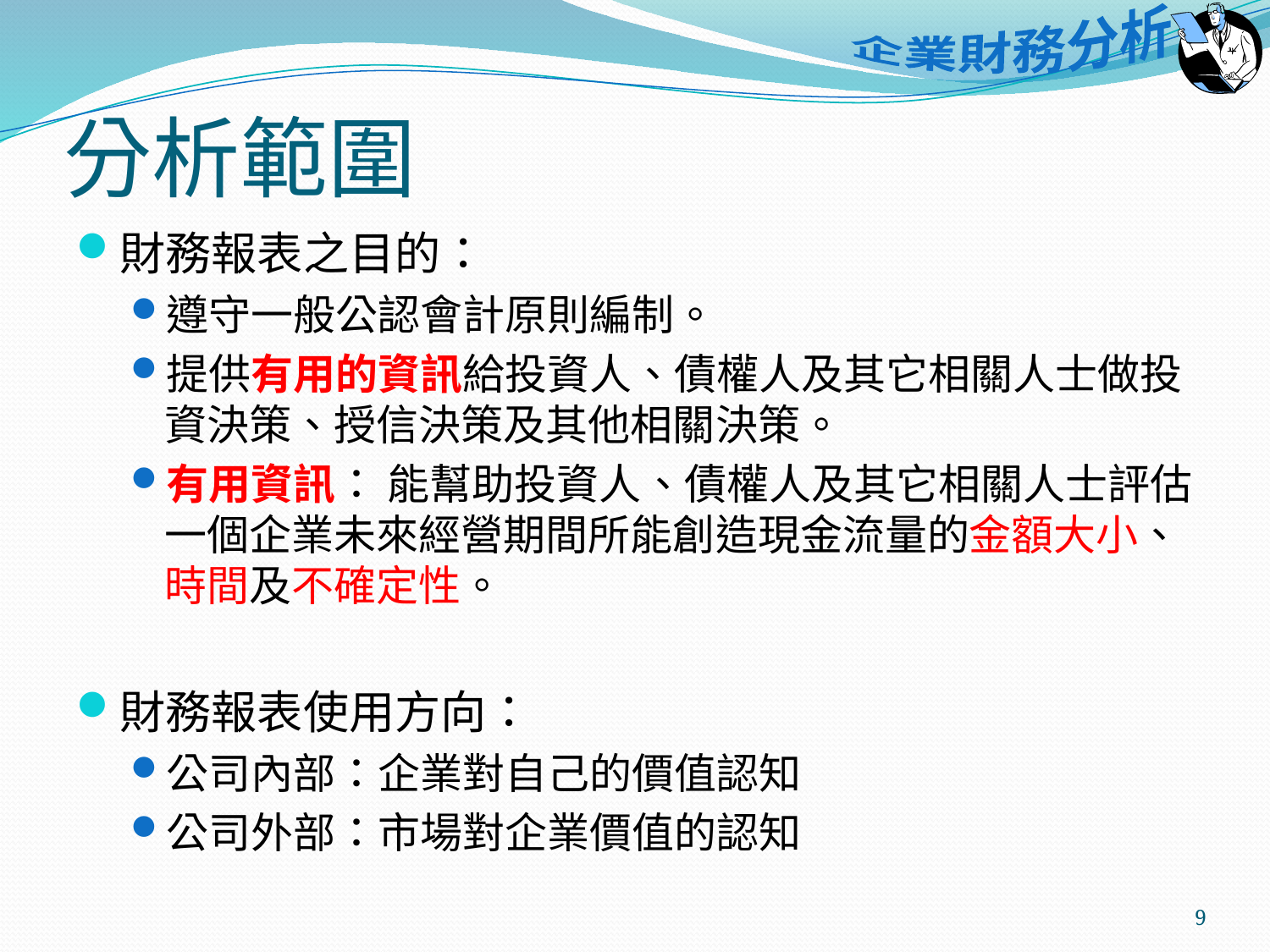

# 分析範圍
財務報表之目的：
遵守一般公認會計原則編制。
提供有用的資訊給投資人、債權人及其它相關人士做投資決策、授信決策及其他相關決策。
有用資訊： 能幫助投資人、債權人及其它相關人士評估一個企業未來經營期間所能創造現金流量的金額大小、時間及不確定性。

財務報表使用方向：
公司內部：企業對自己的價值認知
公司外部：市場對企業價值的認知
9